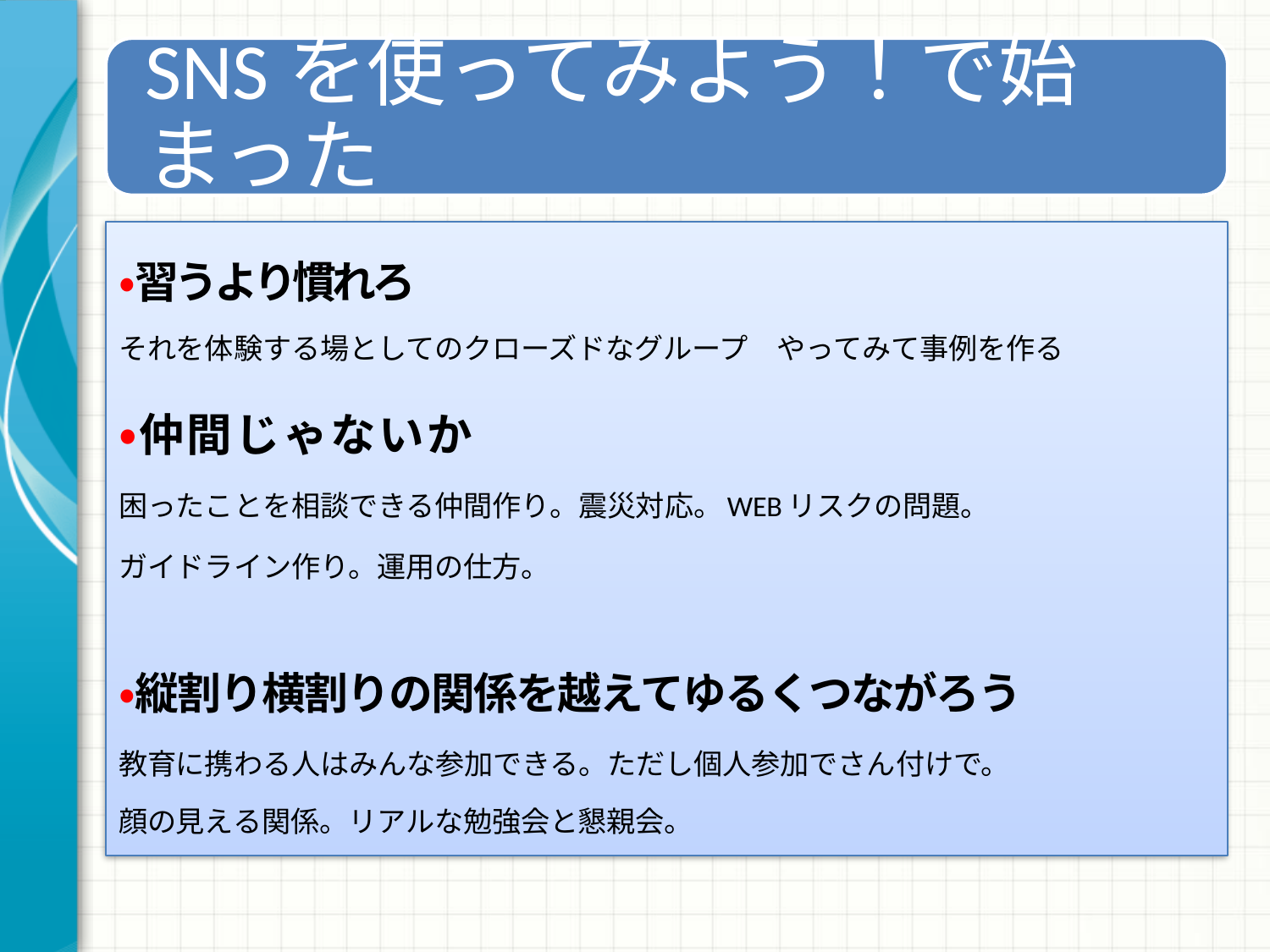

SNSを使ってみよう！で始まった
・習うより慣れろ
それを体験する場としてのクローズドなグループ　やってみて事例を作る
・仲間じゃないか
困ったことを相談できる仲間作り。震災対応。WEBリスクの問題。
ガイドライン作り。運用の仕方。
・縦割り横割りの関係を越えてゆるくつながろう
教育に携わる人はみんな参加できる。ただし個人参加でさん付けで。
顔の見える関係。リアルな勉強会と懇親会。